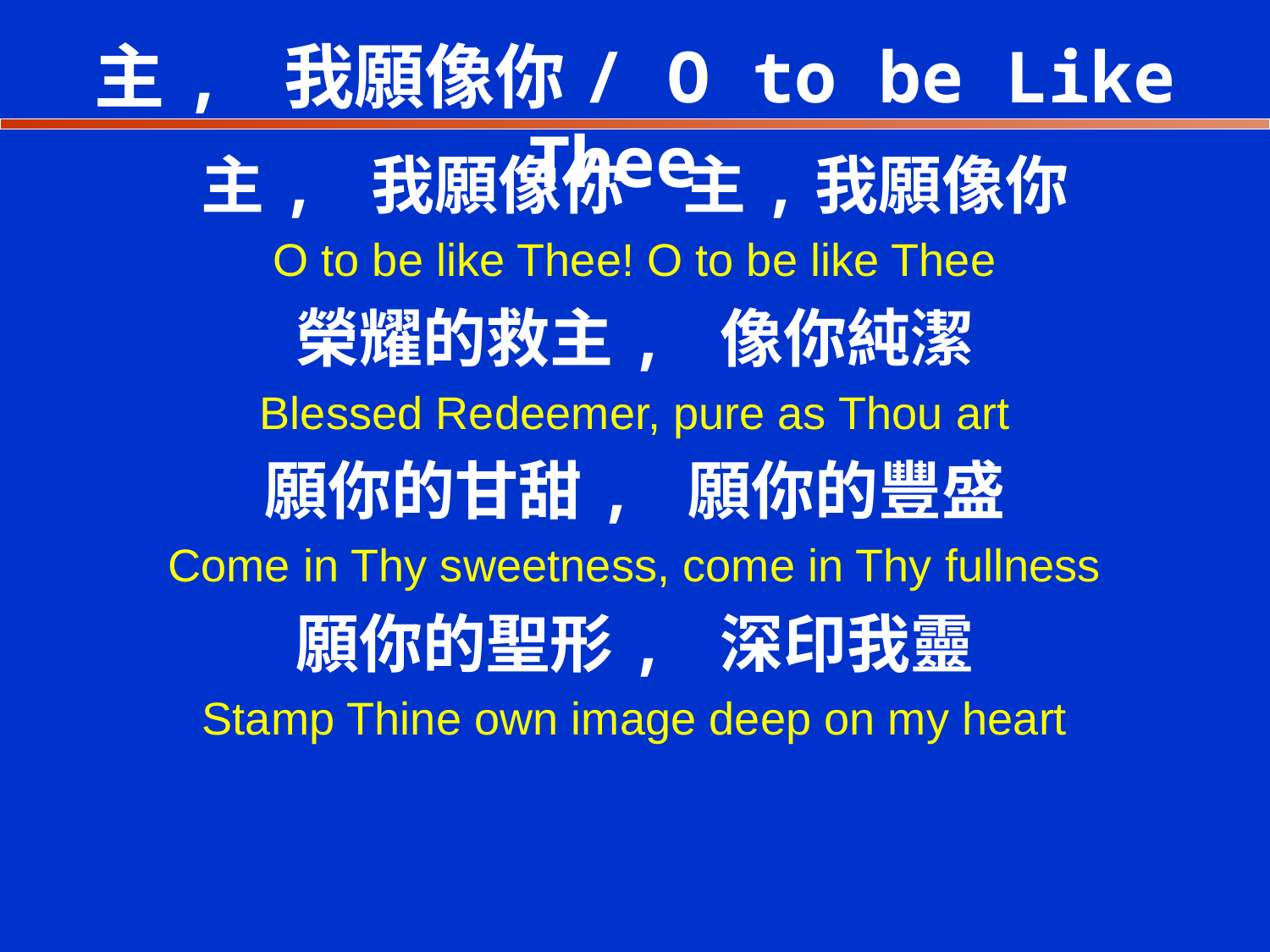

主, 我願像你/ O to be Like Thee

主, 我願像你    主,我願像你
O to be like Thee! O to be like Thee
榮耀的救主, 像你純潔
Blessed Redeemer, pure as Thou art
願你的甘甜, 願你的豐盛
Come in Thy sweetness, come in Thy fullness
願你的聖形, 深印我靈
Stamp Thine own image deep on my heart